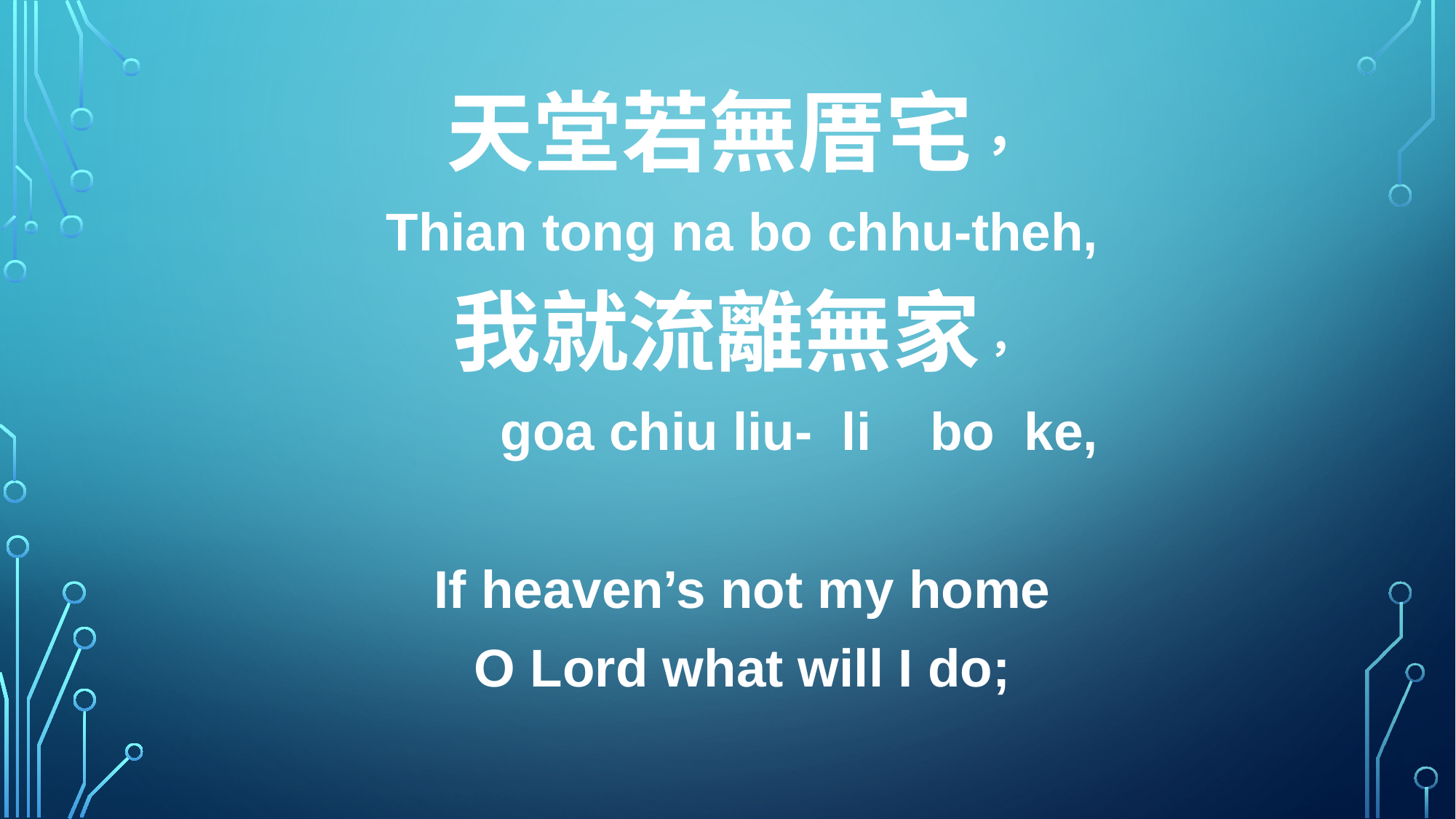

天堂若無厝宅，
Thian tong na bo chhu-theh,
我就流離無家，
             goa chiu liu-  li    bo  ke,

If heaven’s not my home
O Lord what will I do;